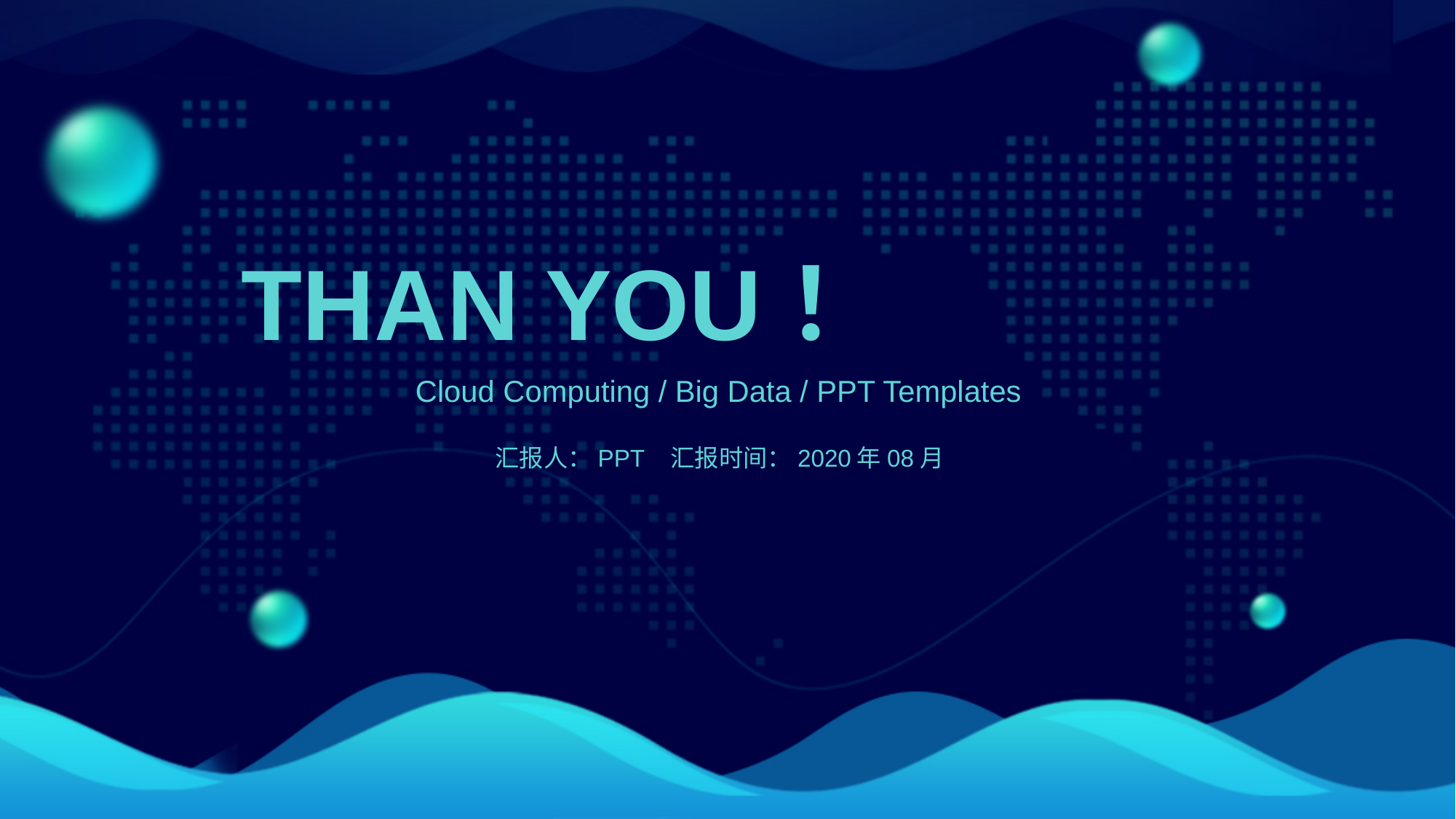

THAN YOU！
Cloud Computing / Big Data / PPT Templates
汇报人：PPT   汇报时间：2020年08月